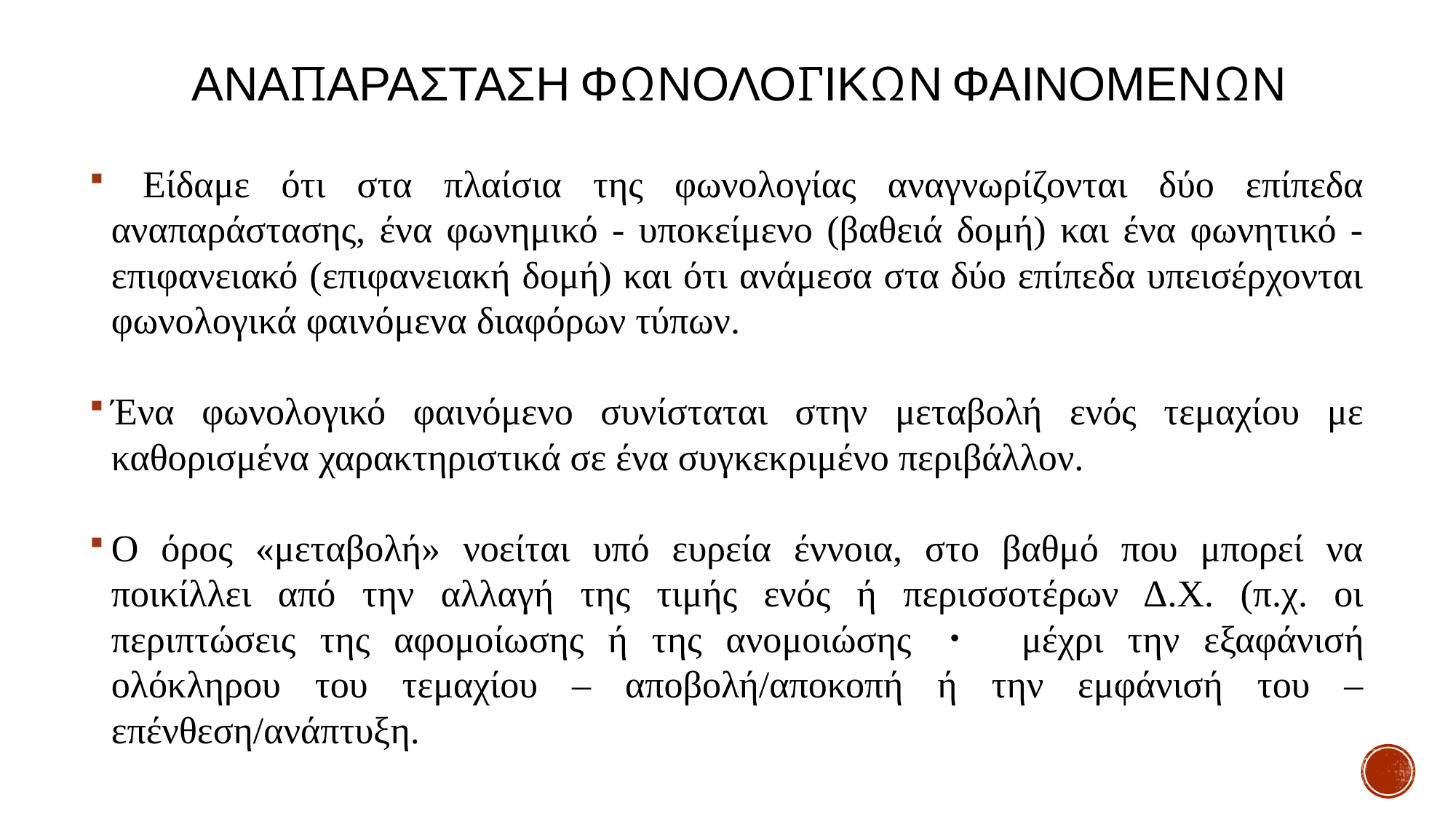

# ΑΝΑΠΑΡΑΣΤΑΣΗ ΦΩΝΟΛΟΓΙΚΩΝ ΦΑΙΝΟΜΕΝΩΝ
 Είδαμε ότι στα πλαίσια της φωνολογίας αναγνωρίζονται δύο επίπεδα αναπαράστασης, ένα φωνημικό - υποκείμενο (βαθειά δομή) και ένα φωνητικό - επιφανειακό (επιφανειακή δομή) και ότι ανάμεσα στα δύο επίπεδα υπεισέρχονται φωνολογικά φαινόμενα διαφόρων τύπων.

Ένα φωνολογικό φαινόμενο συνίσταται στην μεταβολή ενός τεμαχίου με καθορισμένα χαρακτηριστικά σε ένα συγκεκριμένο περιβάλλον.

Ο όρος «μεταβολή» νοείται υπό ευρεία έννοια, στο βαθμό που μπορεί να ποικίλλει από την αλλαγή της τιμής ενός ή περισσοτέρων Δ.Χ. (π.χ. οι περιπτώσεις της αφομοίωσης ή της ανομοιώσης・ μέχρι την εξαφάνισή ολόκληρου του τεμαχίου – αποβολή/αποκοπή ή την εμφάνισή του – επένθεση/ανάπτυξη.